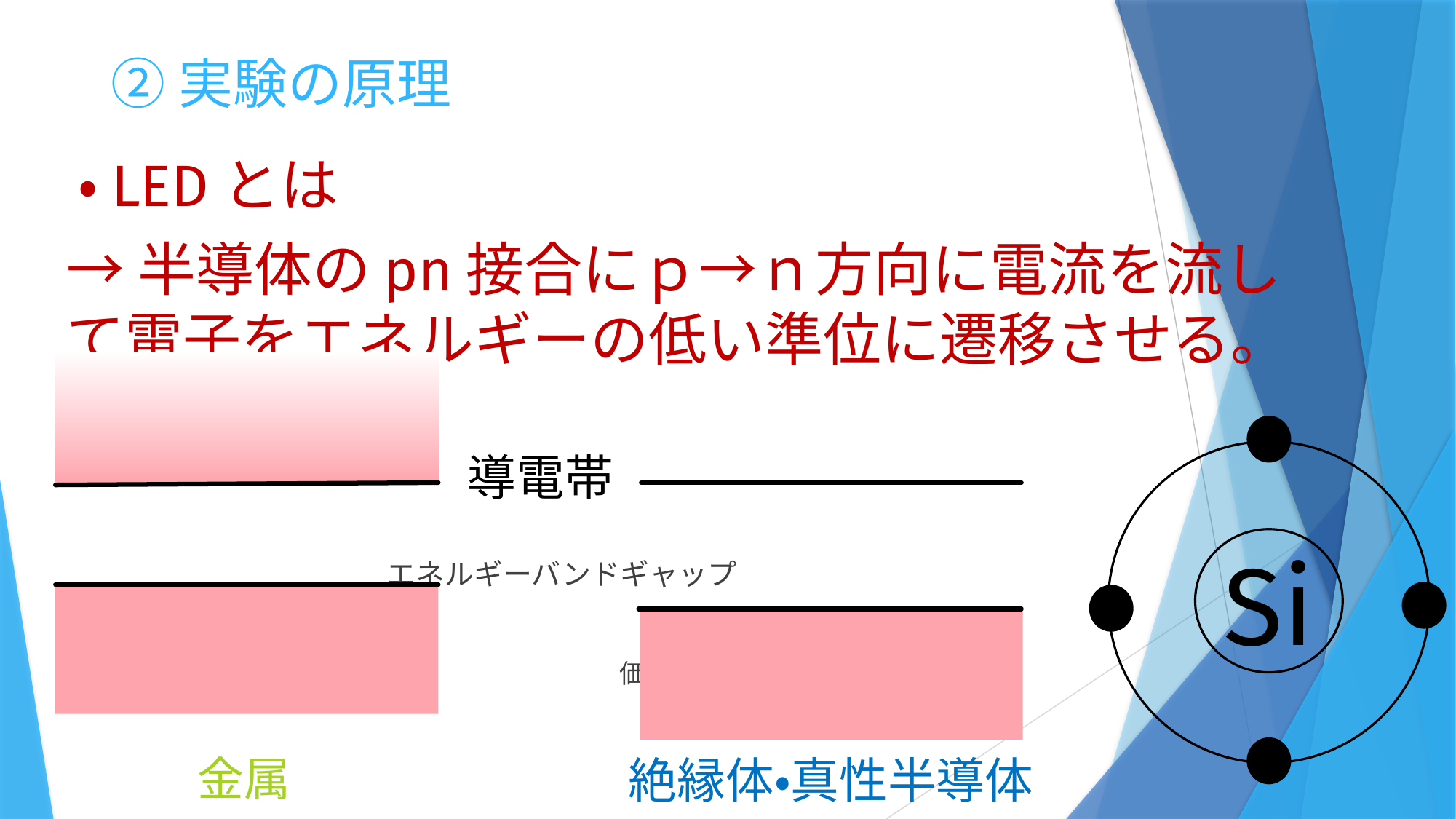

# ②実験の原理
 ・LEDとは
→半導体のpn接合にｐ→ｎ方向に電流を流して電子をエネルギーの低い準位に遷移させる。

　　　　　　　　　　　エネルギーバンドギャップ

　　　　　　　　　　　　　　　　　　　価電子帯

　　　　　金属

導電帯

Si

絶縁体・真性半導体